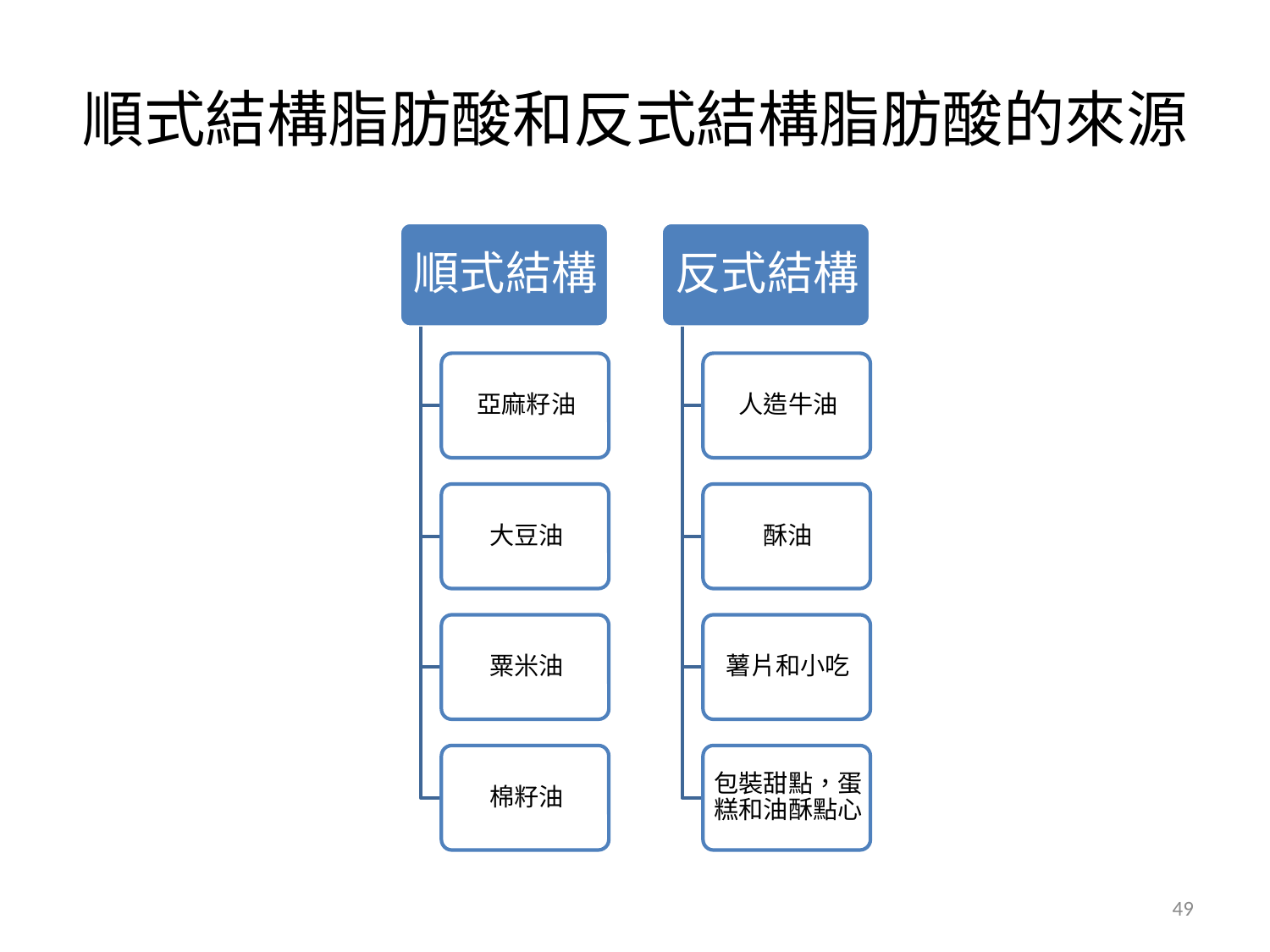

# 順式結構脂肪酸和反式結構脂肪酸的來源
順式結構
亞麻籽油
大豆油
粟米油
棉籽油
反式結構
人造牛油
酥油
薯片和小吃
包裝甜點，蛋糕和油酥點心
49